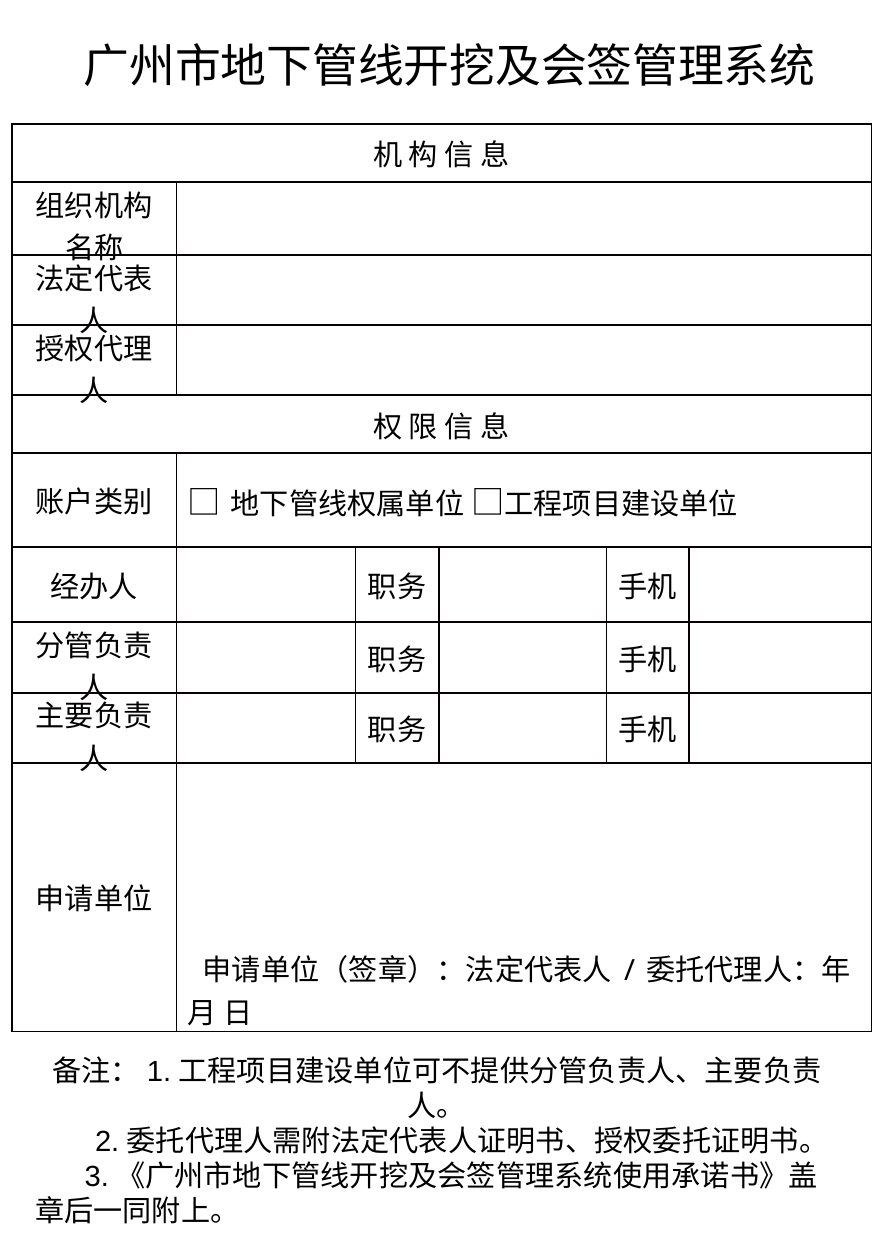

广州市地下管线开挖及会签管理系统
| 机 构 信 息 |  |  |  |  |  |
| --- | --- | --- | --- | --- | --- |
| 组织机构名称 |  |  |  |  |  |
| 法定代表人 |  |  |  |  |  |
| 授权代理人 |  |  |  |  |  |
| 权 限 信 息 |  |  |  |  |  |
| 账户类别 | □地下管线权属单位 □工程项目建设单位 |  |  |  |  |
| 经办人 |  | 职务 |  | 手机 |  |
| 分管负责人 |  | 职务 |  | 手机 |  |
| 主要负责人 |  | 职务 |  | 手机 |  |
| 申请单位 | 申请单位（签章）：法定代表人/委托代理人：年 月 日 |  |  |  |  |

 备注：1.工程项目建设单位可不提供分管负责人、主要负责人。      2.委托代理人需附法定代表人证明书、授权委托证明书。      3.《广州市地下管线开挖及会签管理系统使用承诺书》盖章后一同附上。
24